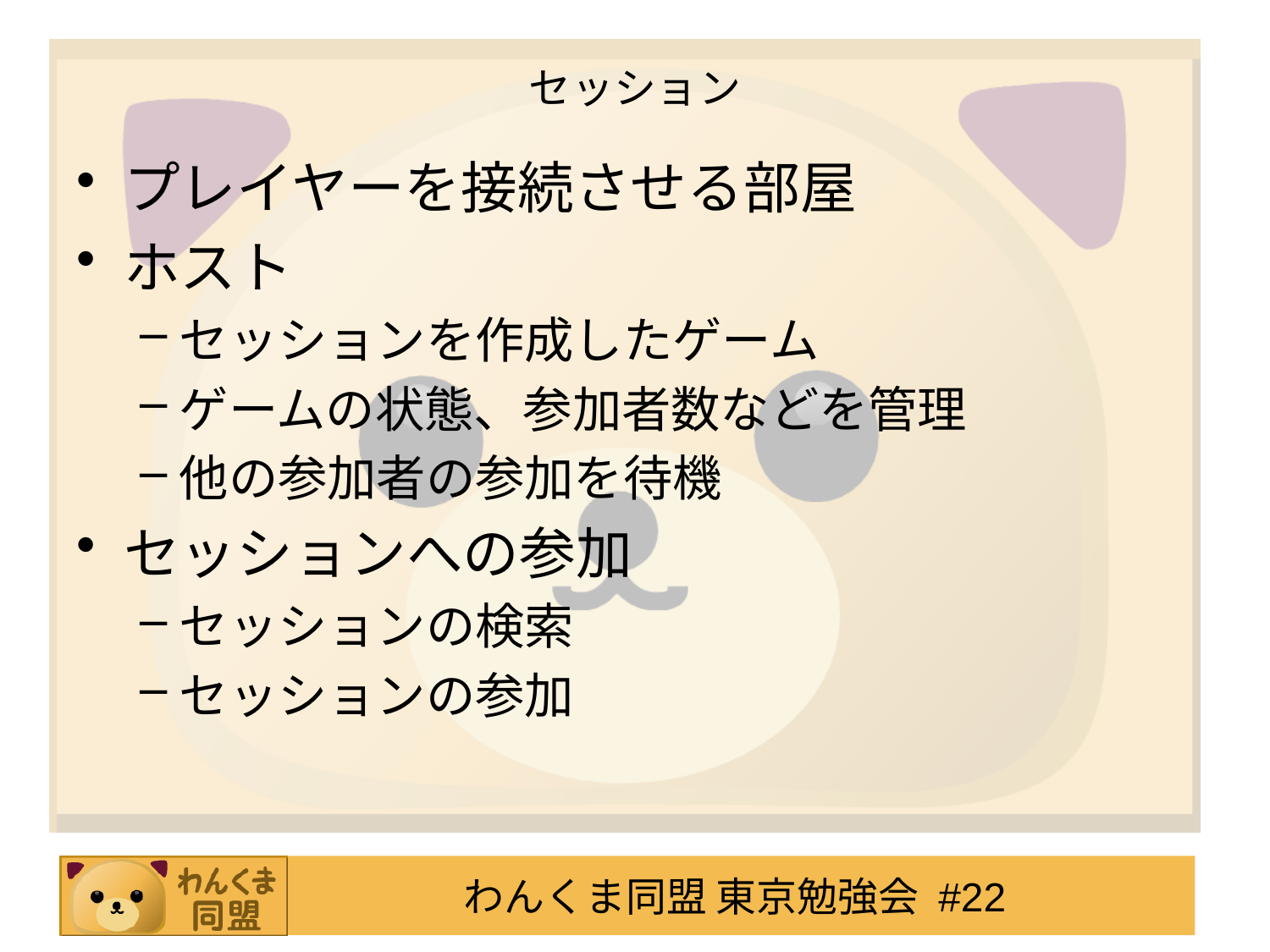

# セッション
プレイヤーを接続させる部屋
ホスト
セッションを作成したゲーム
ゲームの状態、参加者数などを管理
他の参加者の参加を待機
セッションへの参加
セッションの検索
セッションの参加